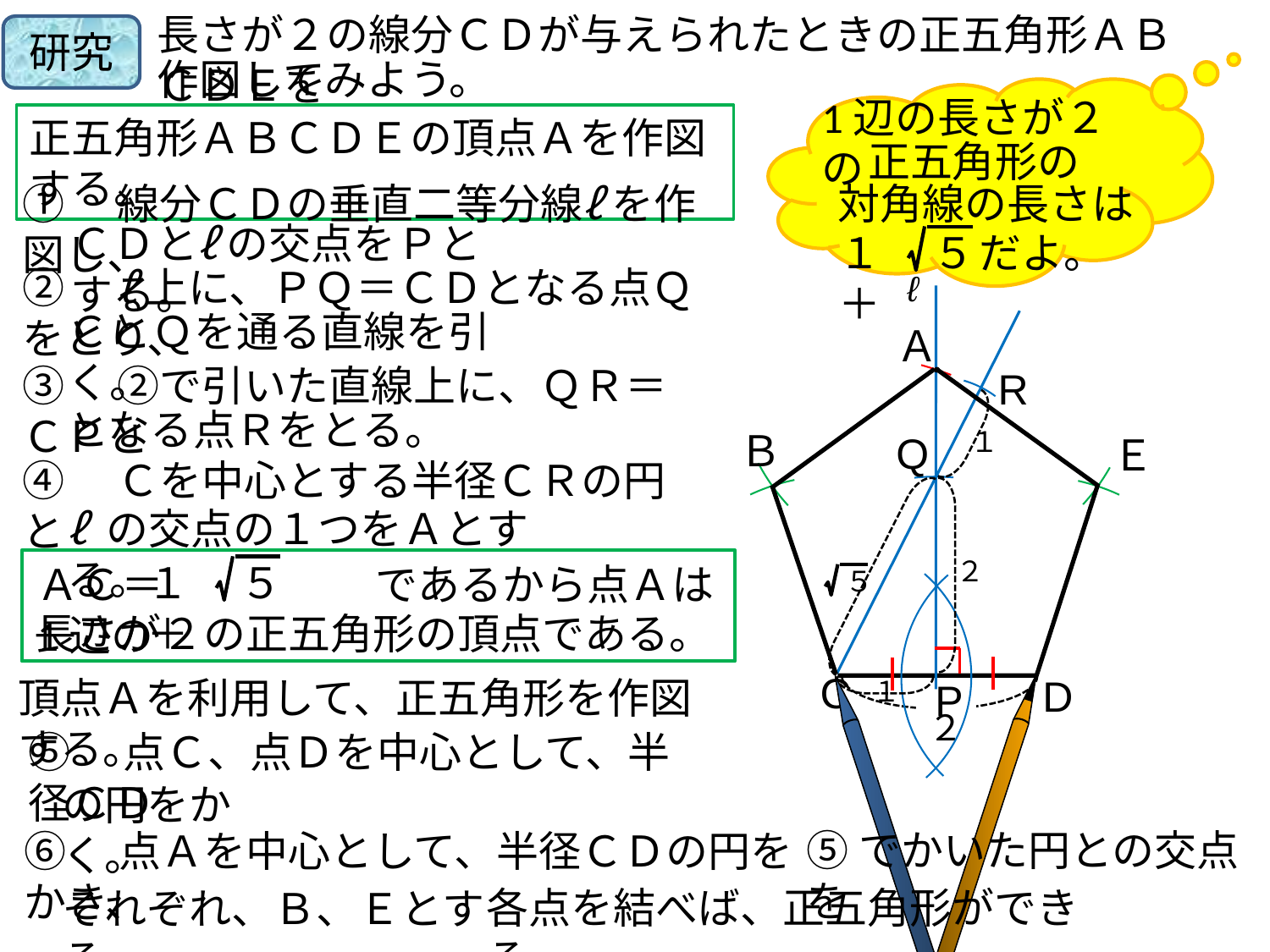

長さが２の線分ＣＤが与えられたときの正五角形ＡＢＣＤＥを
研究
作図してみよう。

1辺の長さが２の
正五角形の
対角線の長さは
だよ。
１＋
５

正五角形ＡＢＣＤＥの頂点Ａを作図する。

①　線分ＣＤの垂直二等分線ℓ を作図し、

ＣＤとℓ の交点をＰとする。
②　ℓ 上に、ＰＱ＝ＣＤとなる点Ｑをとり、
ℓ

ＣとＱを通る直線を引く。

Ａ

③　②で引いた直線上に、ＱＲ＝ＣＰと

R

１
となる点Ｒをとる。
Ｂ
Q
Ｅ
④　Ｃを中心とする半径ＣＲの円と

５

２

ℓ の交点の１つをＡとする。

１＋
５

ＡＣ＝　　　　　であるから点Ａは1辺の

長さが２の正五角形の頂点である。
C
D

２
頂点Ａを利用して、正五角形を作図する。

１
P
⑤　点Ｃ、点Ｄを中心として、半径ＣＤ
の円をかく。
⑤でかいた円との交点を
⑥　点Ａを中心として、半径ＣＤの円をかき、
各点を結べば、正五角形ができる。
それぞれ、Ｂ、Ｅとする。